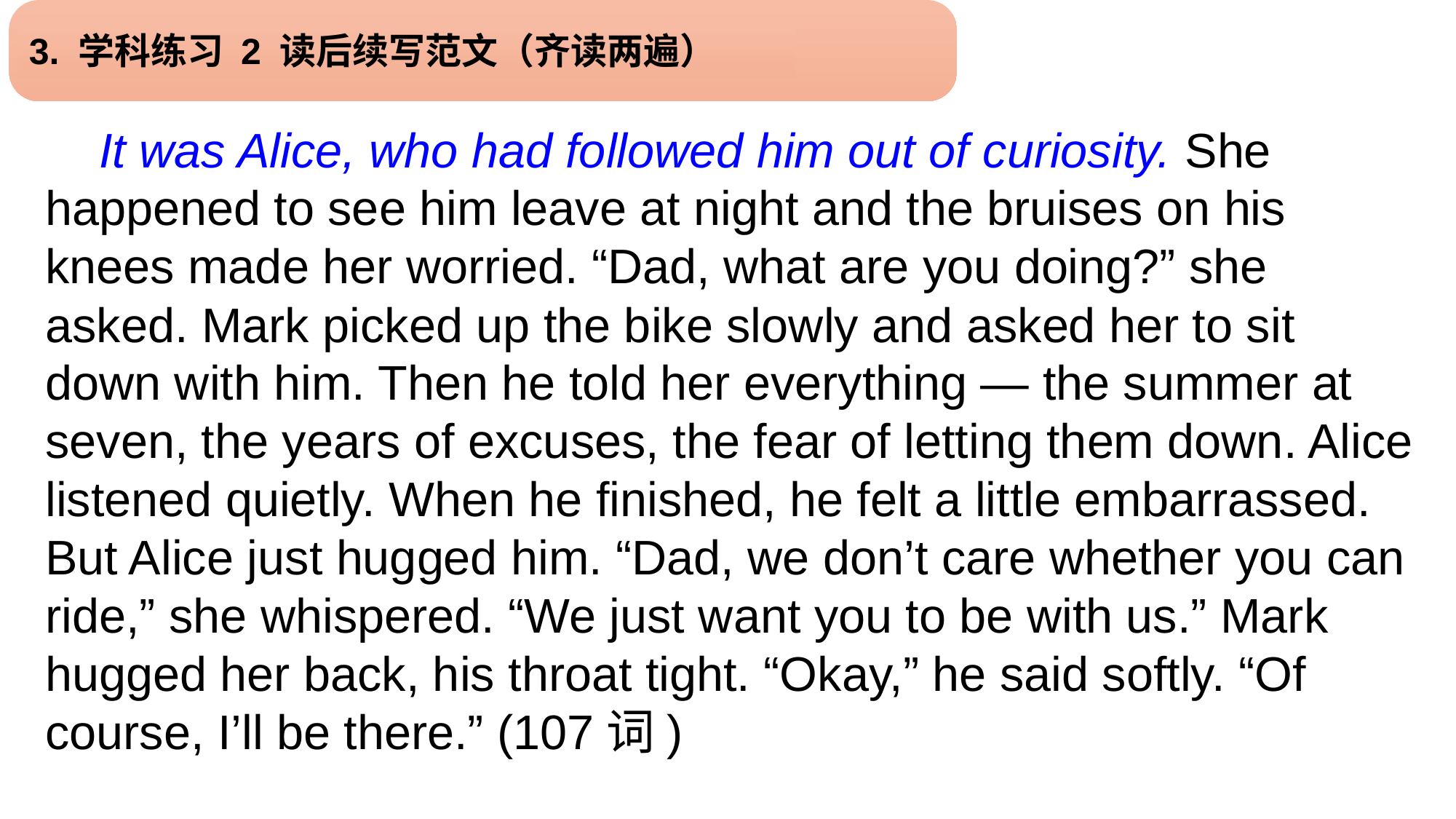

3. 学科练习 2 读后续写范文（齐读两遍）
    It was Alice, who had followed him out of curiosity. She happened to see him leave at night and the bruises on his knees made her worried. “Dad, what are you doing?” she asked. Mark picked up the bike slowly and asked her to sit down with him. Then he told her everything — the summer at seven, the years of excuses, the fear of letting them down. Alice listened quietly. When he finished, he felt a little embarrassed. But Alice just hugged him. “Dad, we don’t care whether you can ride,” she whispered. “We just want you to be with us.” Mark hugged her back, his throat tight. “Okay,” he said softly. “Of course, I’ll be there.” (107词)